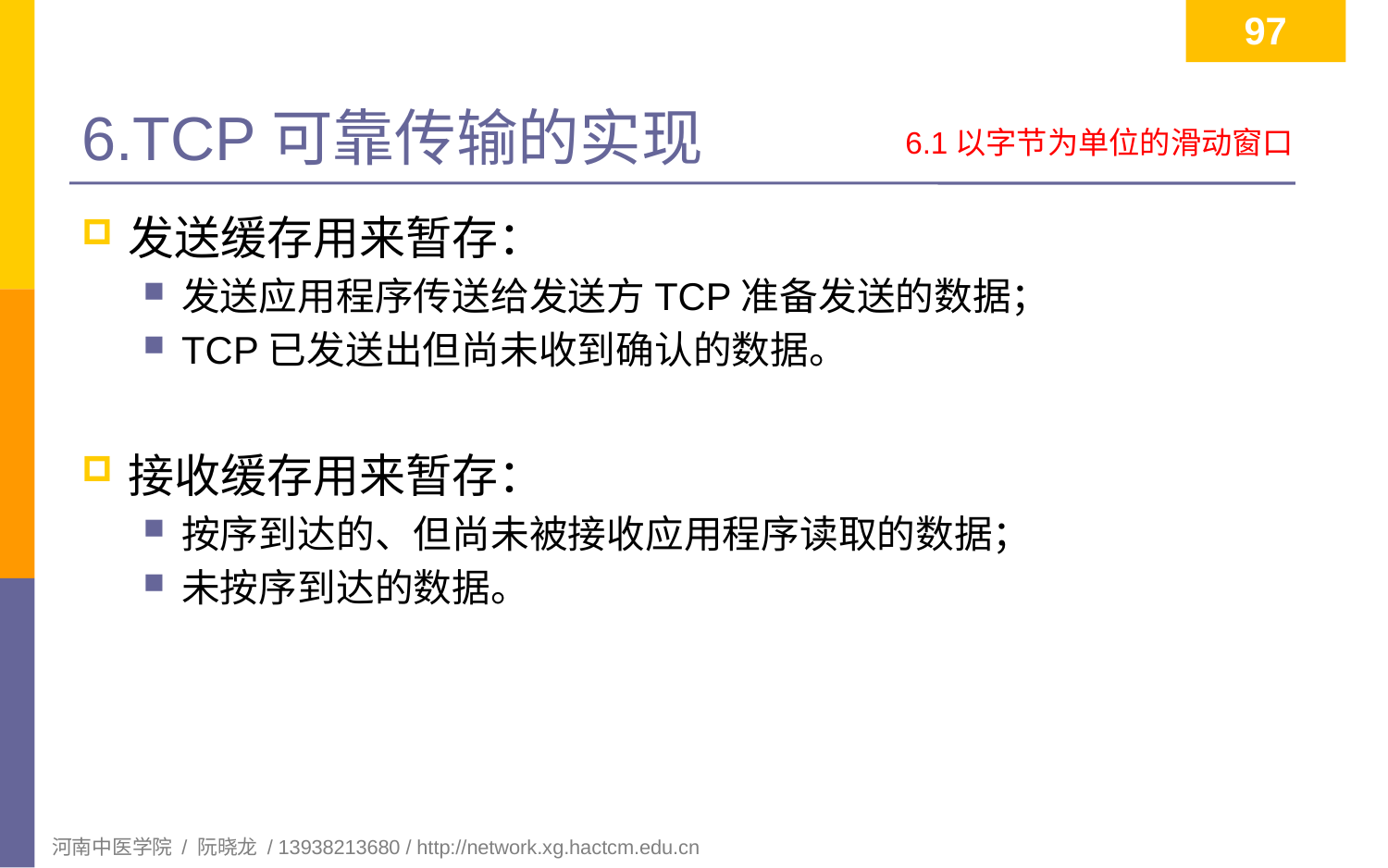

97
# 6.TCP可靠传输的实现
6.1以字节为单位的滑动窗口
发送缓存用来暂存：
发送应用程序传送给发送方TCP准备发送的数据；
TCP已发送出但尚未收到确认的数据。

接收缓存用来暂存：
按序到达的、但尚未被接收应用程序读取的数据；
未按序到达的数据。